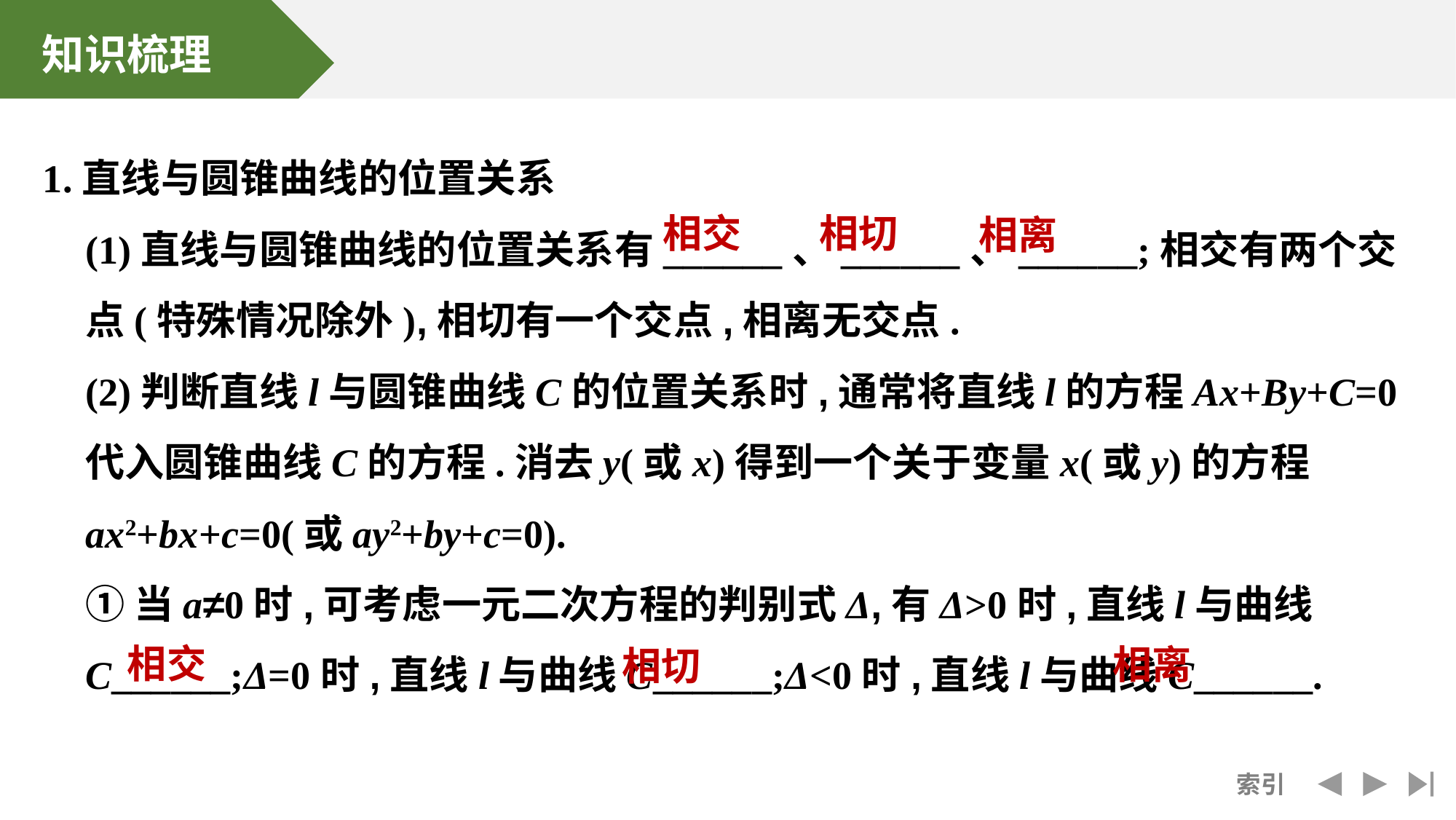

1.直线与圆锥曲线的位置关系
	(1)直线与圆锥曲线的位置关系有______、______、______;相交有两个交点(特殊情况除外),相切有一个交点,相离无交点.
	(2)判断直线l与圆锥曲线C的位置关系时,通常将直线l的方程Ax+By+C=0代入圆锥曲线C的方程.消去y(或x)得到一个关于变量x(或y)的方程ax2+bx+c=0(或ay2+by+c=0).
	①当a≠0时,可考虑一元二次方程的判别式Δ,有Δ>0时,直线l与曲线C______;Δ=0时,直线l与曲线C______;Δ<0时,直线l与曲线C______.
相交
相切
相离
相交
相离
相切